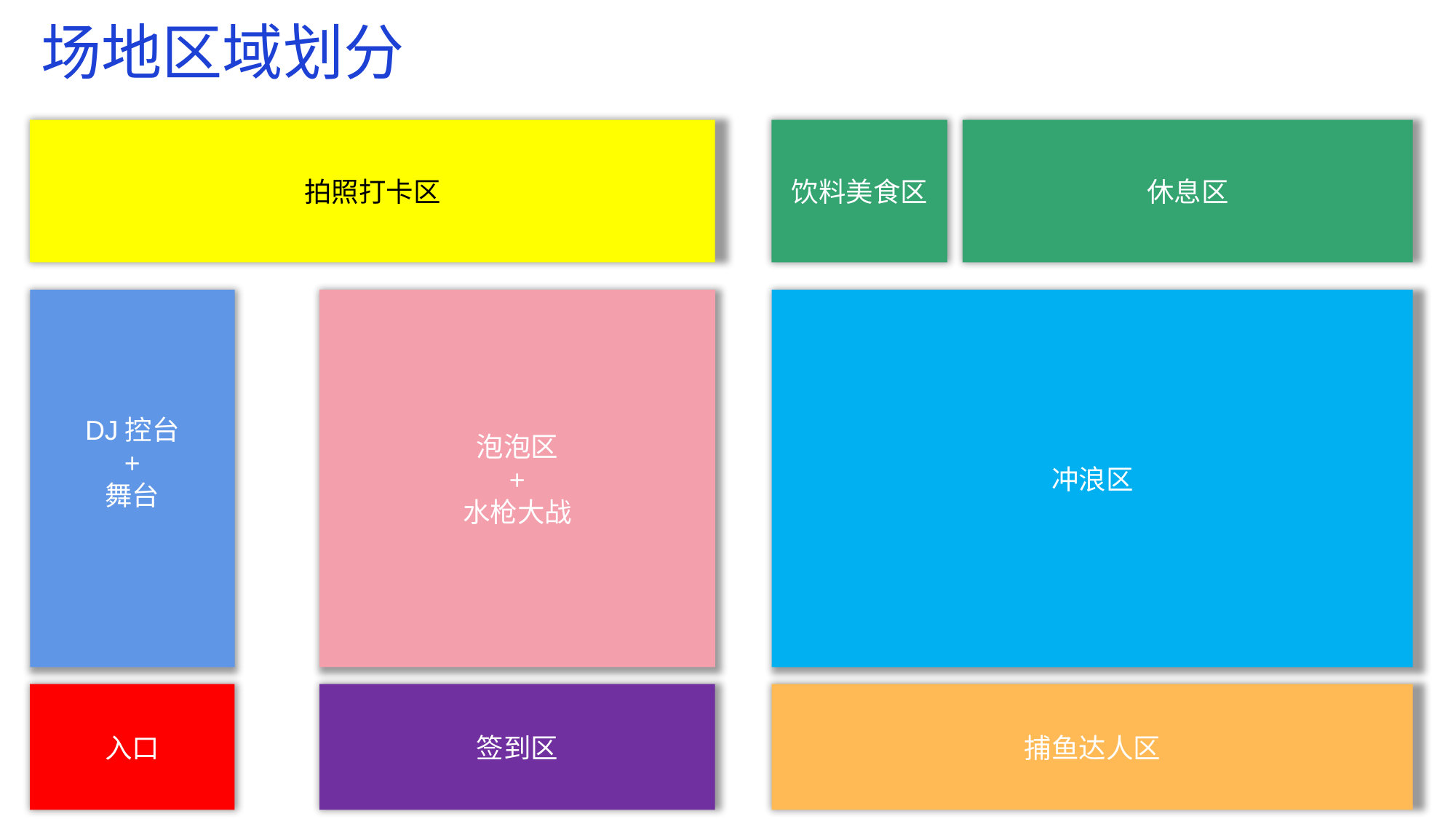

场地区域划分
拍照打卡区
饮料美食区
休息区
泡泡区
+
水枪大战
DJ控台
+
舞台

冲浪区
入口
签到区
捕鱼达人区